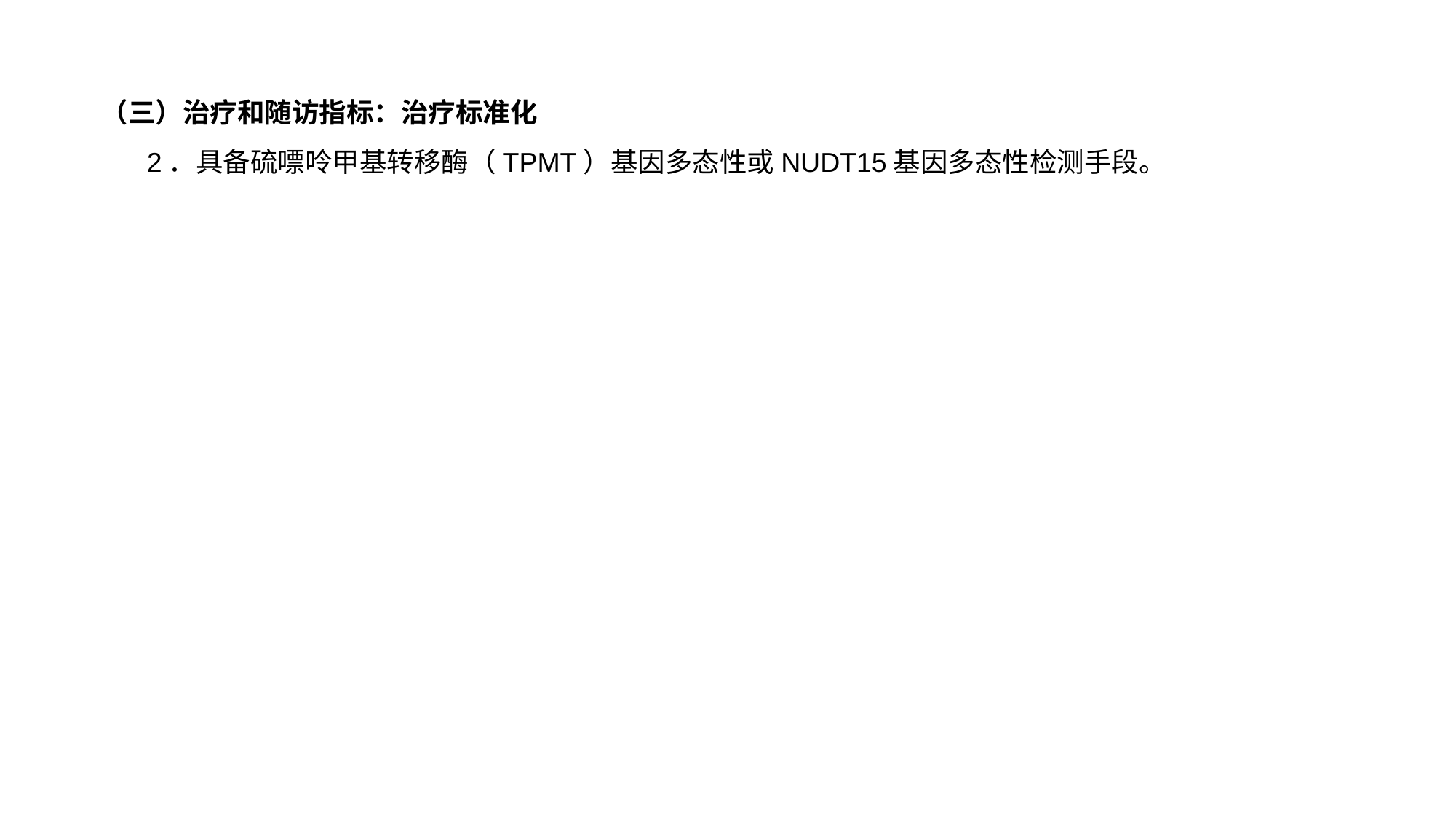

（三）治疗和随访指标：治疗标准化
      2．具备硫嘌呤甲基转移酶（TPMT）基因多态性或NUDT15基因多态性检测手段。